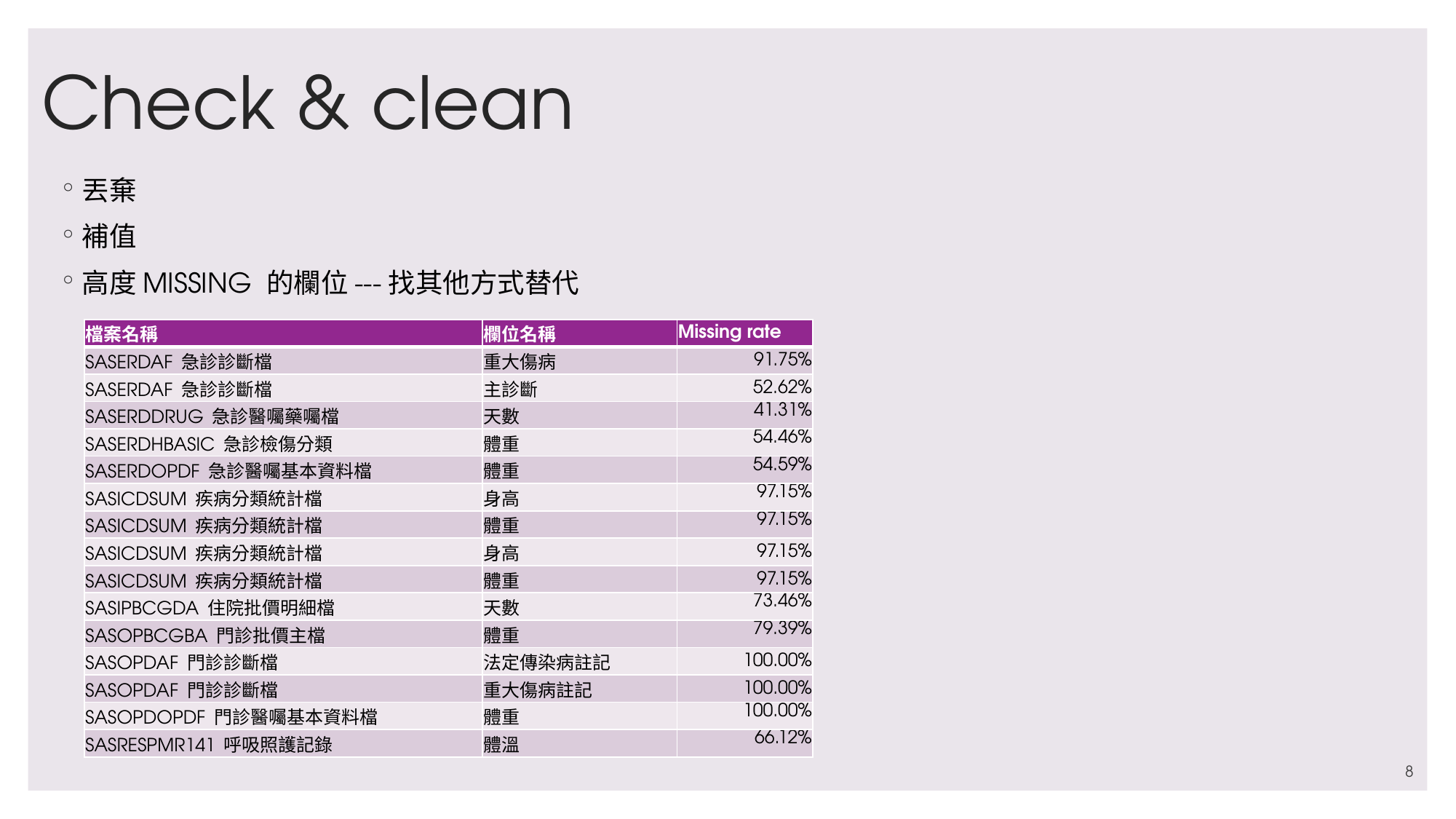

# Check & clean
丟棄
補值
高度MISSING 的欄位---找其他方式替代

| 檔案名稱 | 欄位名稱 | Missing rate |
| --- | --- | --- |
| SASERDAF 急診診斷檔 | 重大傷病 | 91.75% |
| SASERDAF 急診診斷檔 | 主診斷 | 52.62% |
| SASERDDRUG 急診醫囑藥囑檔 | 天數 | 41.31% |
| SASERDHBASIC 急診檢傷分類 | 體重 | 54.46% |
| SASERDOPDF 急診醫囑基本資料檔 | 體重 | 54.59% |
| SASICDSUM 疾病分類統計檔 | 身高 | 97.15% |
| SASICDSUM 疾病分類統計檔 | 體重 | 97.15% |
| SASICDSUM 疾病分類統計檔 | 身高 | 97.15% |
| SASICDSUM 疾病分類統計檔 | 體重 | 97.15% |
| SASIPBCGDA 住院批價明細檔 | 天數 | 73.46% |
| SASOPBCGBA 門診批價主檔 | 體重 | 79.39% |
| SASOPDAF 門診診斷檔 | 法定傳染病註記 | 100.00% |
| SASOPDAF 門診診斷檔 | 重大傷病註記 | 100.00% |
| SASOPDOPDF 門診醫囑基本資料檔 | 體重 | 100.00% |
| SASRESPMR141 呼吸照護記錄 | 體溫 | 66.12% |
8